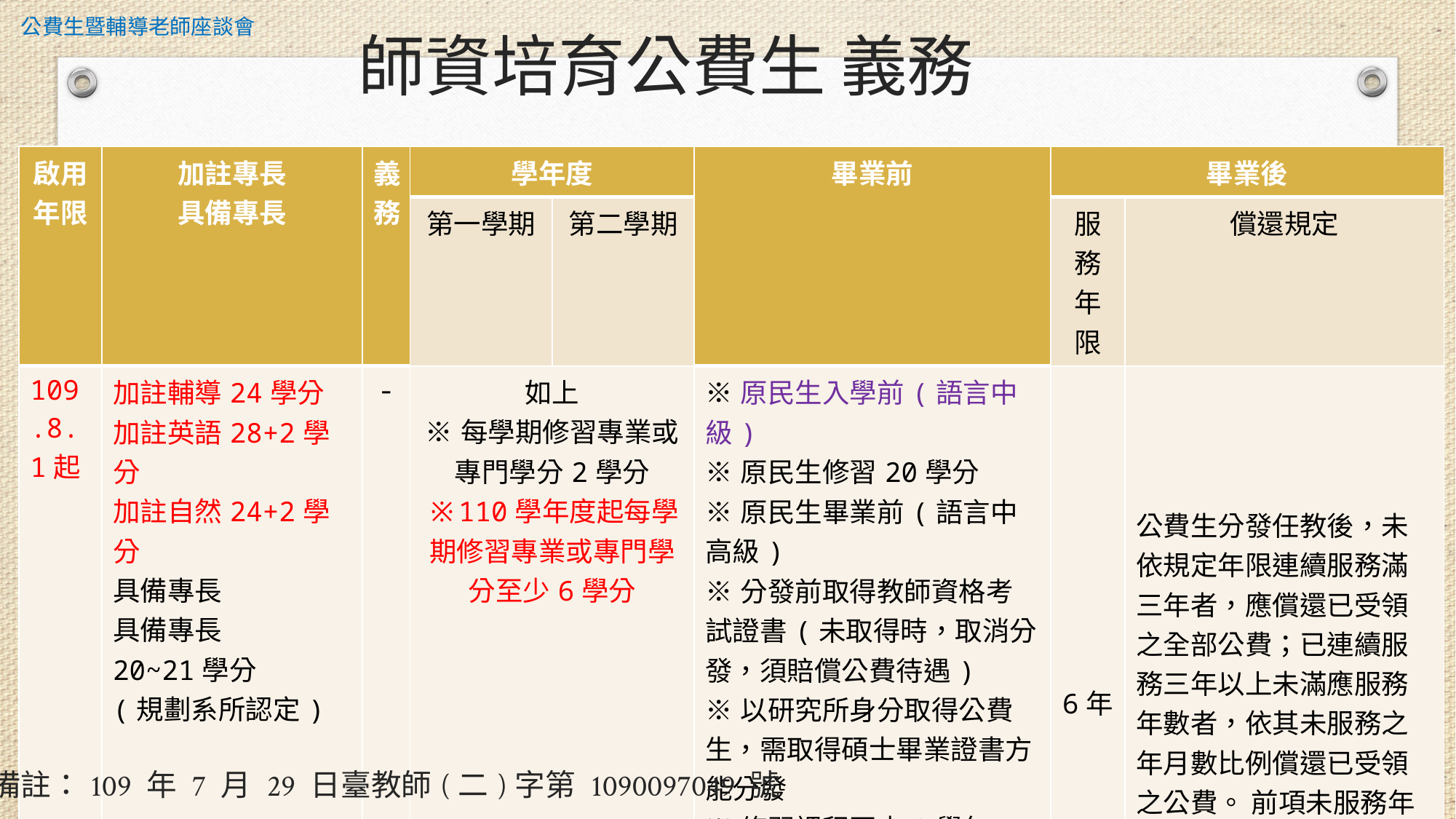

師資培育公費生 義務
| 啟用年限 | 加註專長 具備專長 | 義務 | 學年度 |  | 畢業前 | 畢業後 |  |
| --- | --- | --- | --- | --- | --- | --- | --- |
|  |  |  | 第一學期 | 第二學期 |  | 服務年限 | 償還規定 |
| 109.8.1起 | 加註輔導24學分 加註英語28+2學分 加註自然24+2學分 具備專長 具備專長 20~21學分 (規劃系所認定) | - | 如上 ※每學期修習專業或專門學分2學分 ※110學年度起每學期修習專業或專門學分至少6學分 |  | ※原民生入學前(語言中級) ※原民生修習20學分 ※原民生畢業前(語言中高級) ※分發前取得教師資格考試證書(未取得時，取消分發，須賠償公費待遇) ※以研究所身分取得公費生，需取得碩士畢業證書方能分發 ※修習課程至少2學年 | 6年 | 公費生分發任教後，未依規定年限連續服務滿三年者，應償還已受領之全部公費；已連續服務三年以上未滿應服務年數者，依其未服務之年月數比例償還已受領之公費。 前項未服務年月數不滿一月者，以一月計。 |
備註：109 年 7 月 29 日臺教師(二)字第 1090097049 號